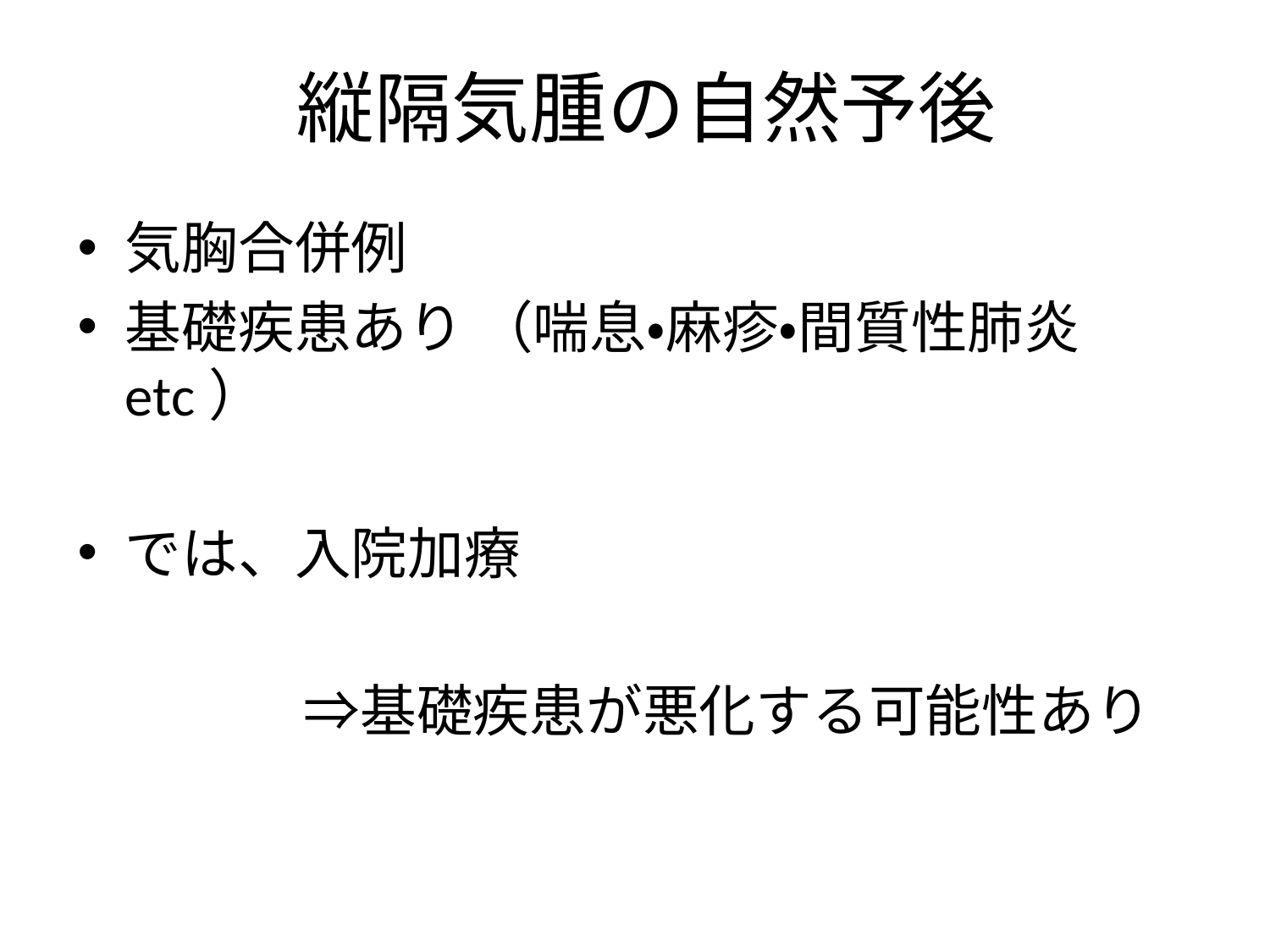

# 縦隔気腫の自然予後
気胸合併例
基礎疾患あり （喘息・麻疹・間質性肺炎etc）

では、入院加療

　　　　⇒基礎疾患が悪化する可能性あり